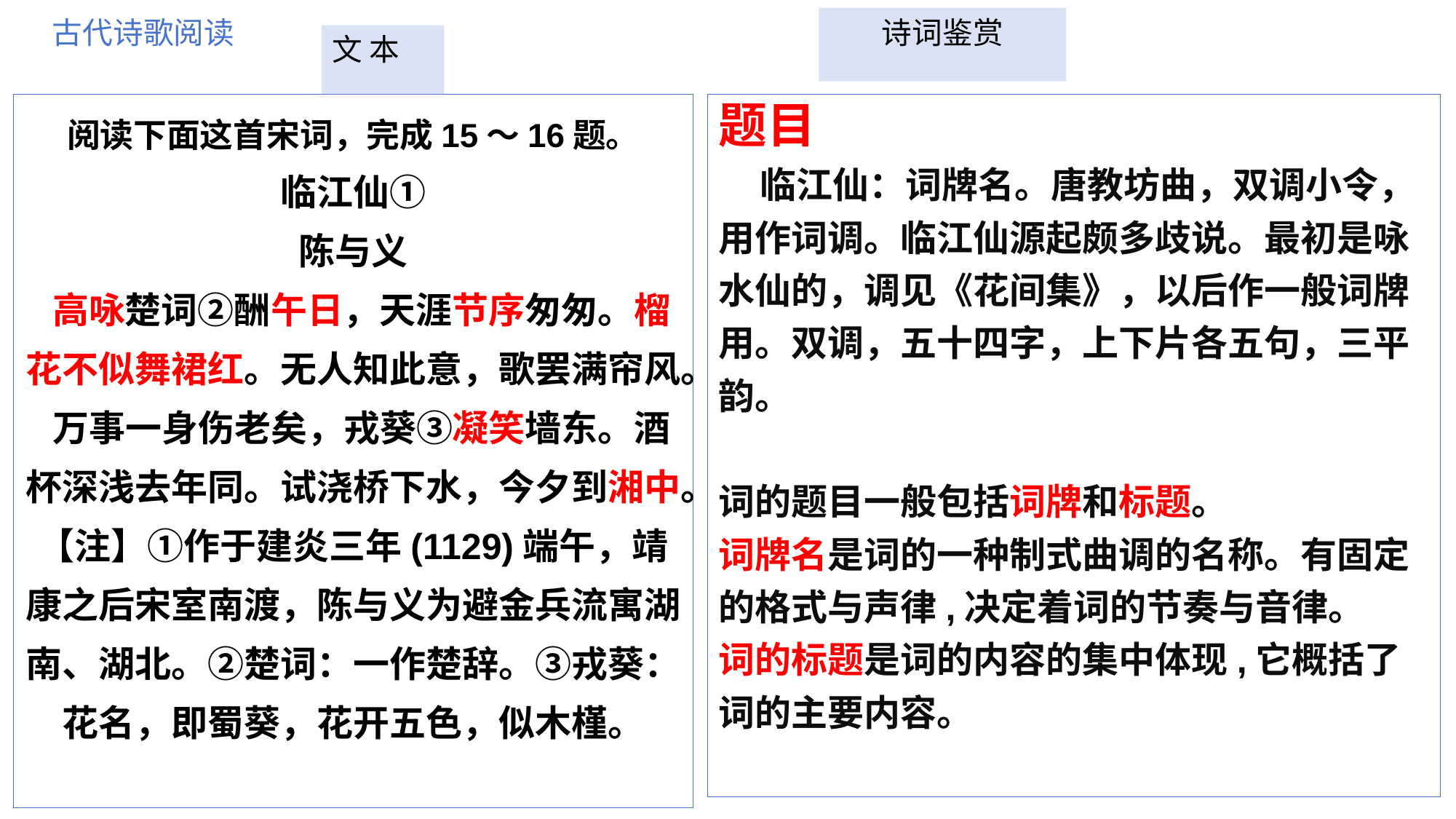

古代诗歌阅读
诗词鉴赏
文 本
阅读下面这首宋词，完成15～16题。
临江仙①
陈与义
 高咏楚词②酬午日，天涯节序匆匆。榴花不似舞裙红。无人知此意，歌罢满帘风。
 万事一身伤老矣，戎葵③凝笑墙东。酒杯深浅去年同。试浇桥下水，今夕到湘中。
【注】①作于建炎三年(1129)端午，靖康之后宋室南渡，陈与义为避金兵流寓湖南、湖北。②楚词：一作楚辞。③戎葵：花名，即蜀葵，花开五色，似木槿。
题目
    临江仙：词牌名。唐教坊曲，双调小令，用作词调。临江仙源起颇多歧说。最初是咏水仙的，调见《花间集》，以后作一般词牌用。双调，五十四字，上下片各五句，三平韵。

词的题目一般包括词牌和标题。
词牌名是词的一种制式曲调的名称。有固定的格式与声律,决定着词的节奏与音律。
词的标题是词的内容的集中体现,它概括了词的主要内容。